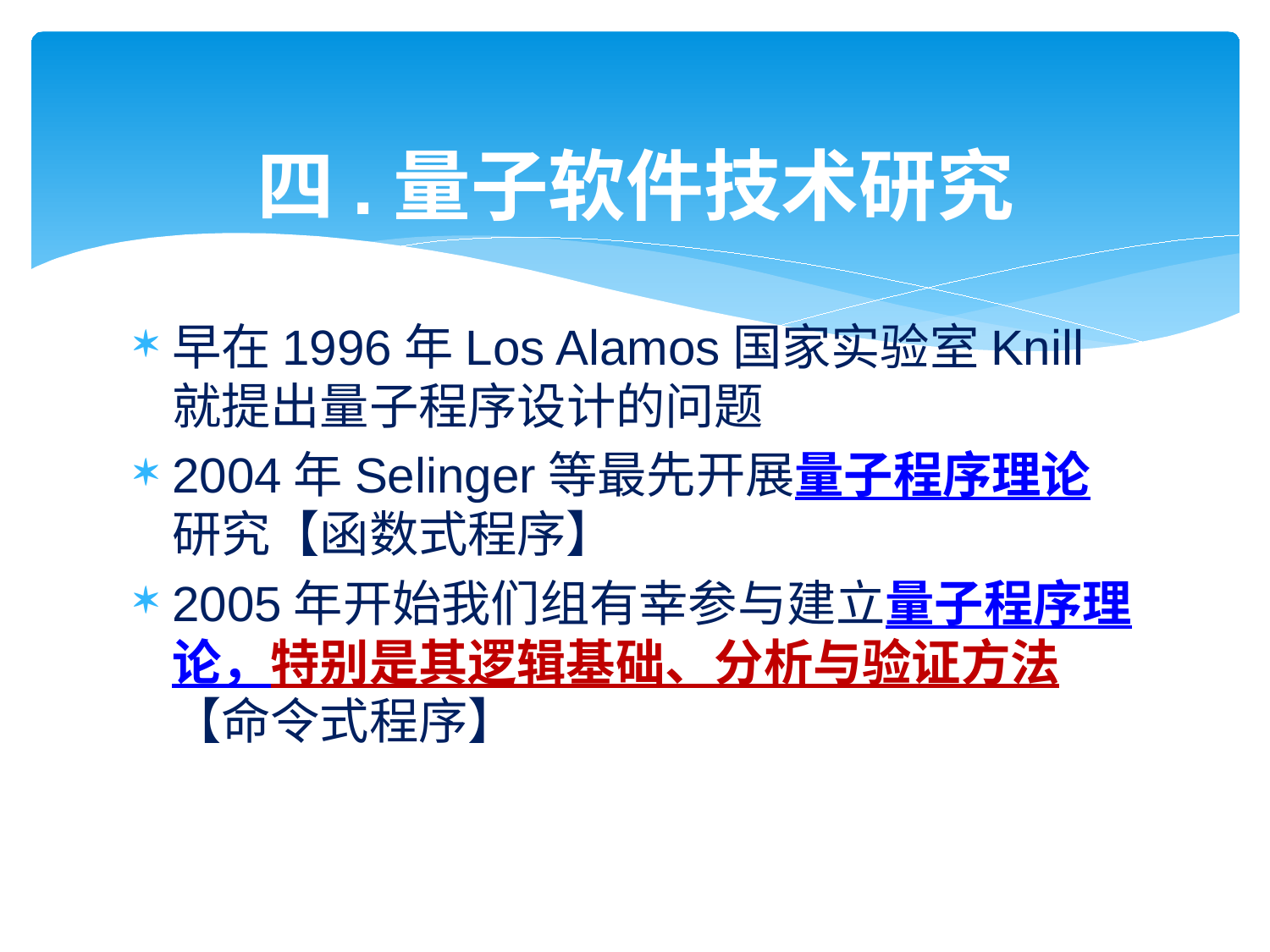

# 四.量子软件技术研究
早在1996年Los Alamos国家实验室Knill就提出量子程序设计的问题
2004年Selinger等最先开展量子程序理论研究【函数式程序】
2005年开始我们组有幸参与建立量子程序理论，特别是其逻辑基础、分析与验证方法【命令式程序】